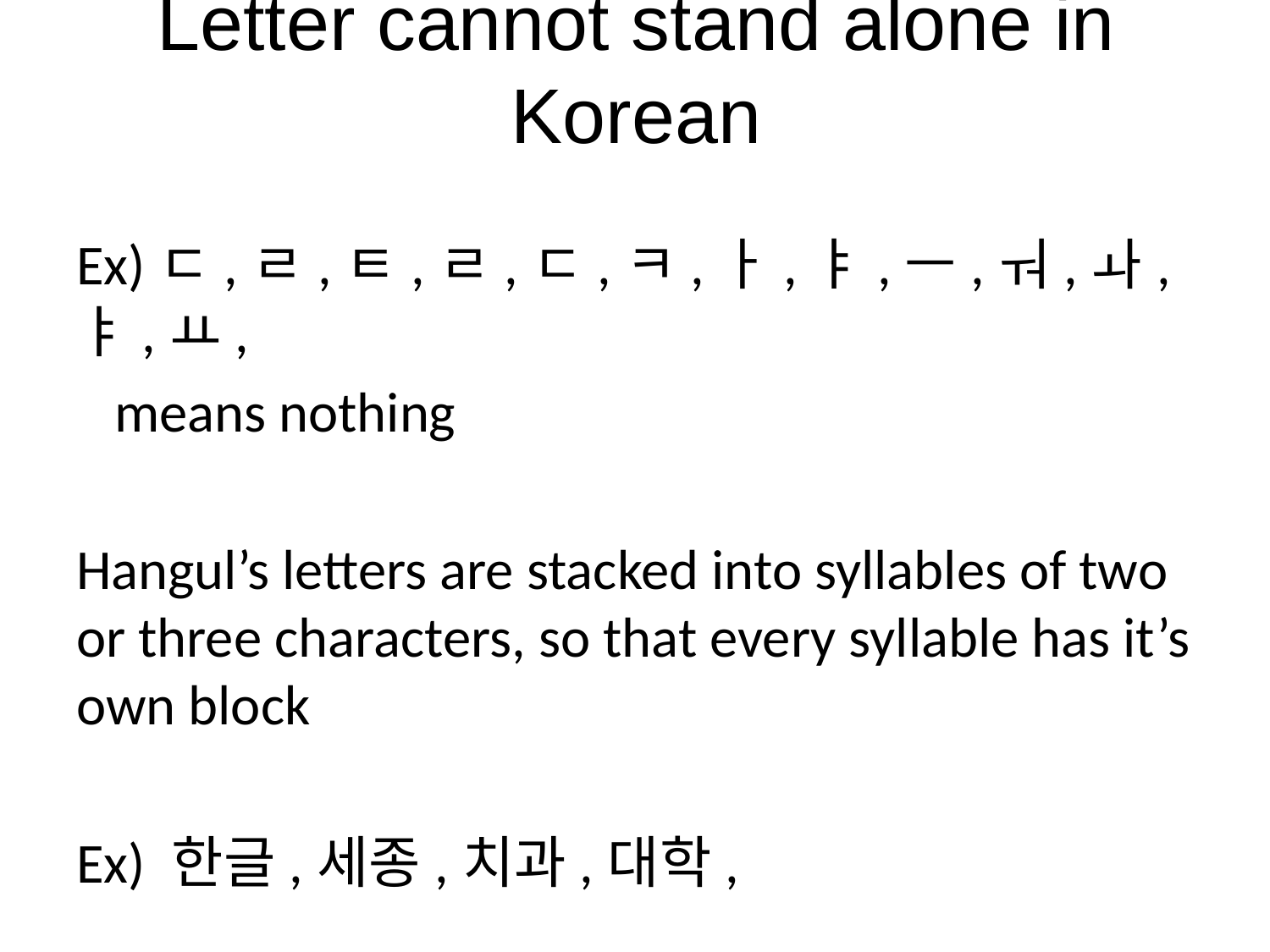

# Letter cannot stand alone in Korean
Ex)ㄷ,ㄹ,ㅌ,ㄹ,ㄷ,ㅋ,ㅏ,ㅑ,ㅡ,ㅝ,ㅘ,ㅑ,ㅛ,
   means nothing

Hangul’s letters are stacked into syllables of two or three characters, so that every syllable has it’s own block

Ex) 한글,세종,치과,대학,